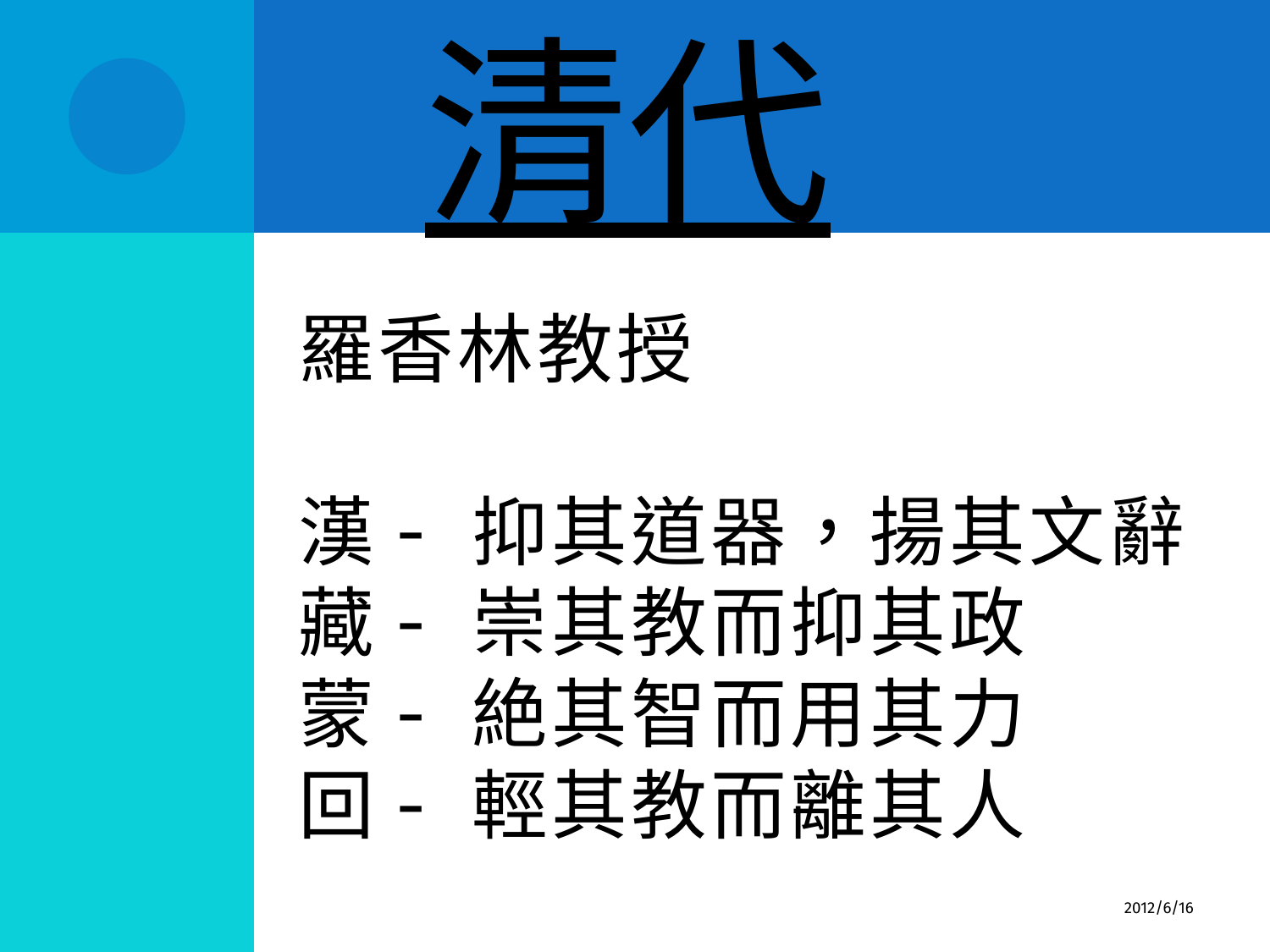

清代
# 羅香林教授 漢- 抑其道器，揚其文辭 藏- 崇其教而抑其政 蒙- 絶其智而用其力 回- 輕其教而離其人
2012/6/16